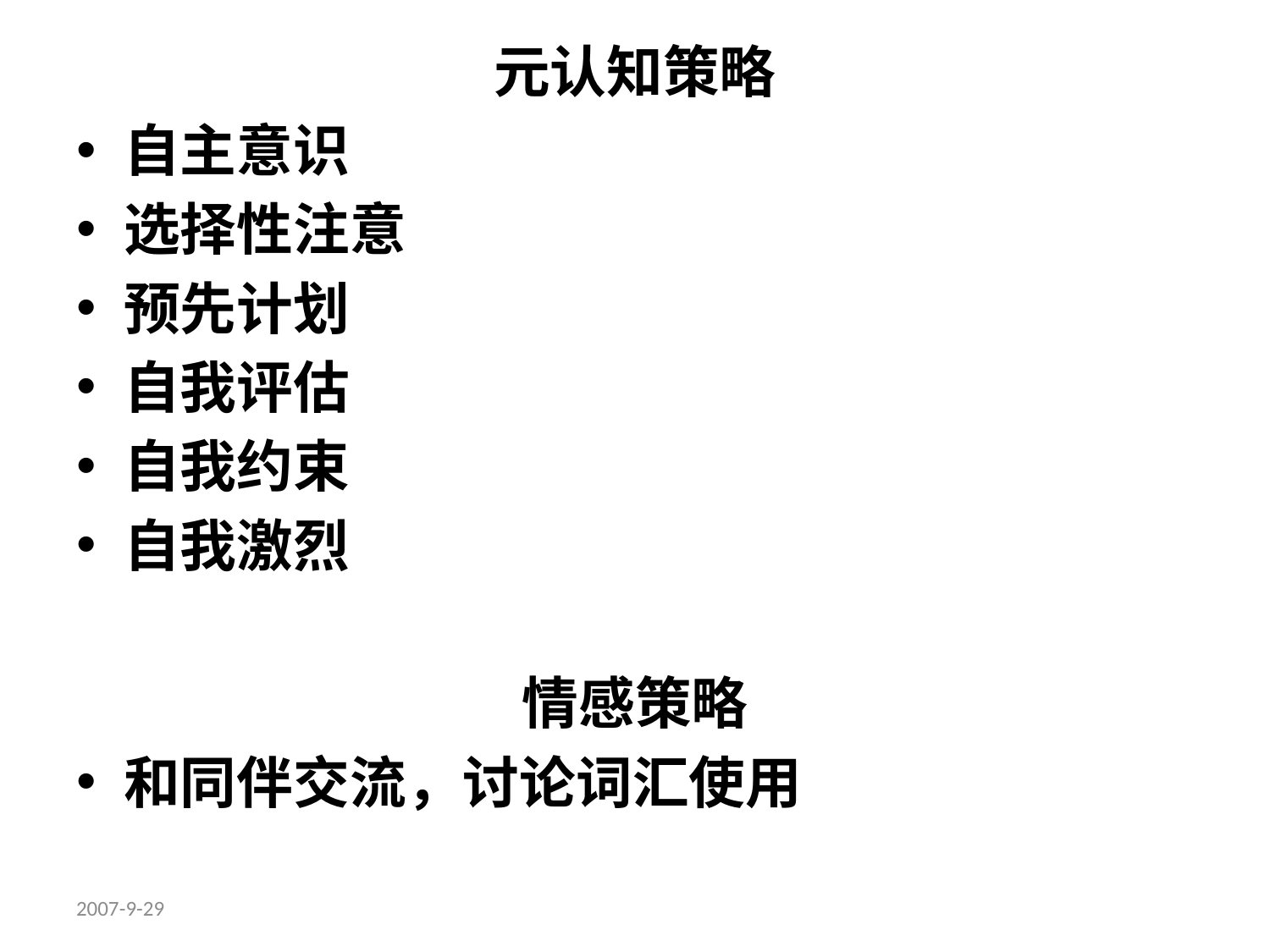

元认知策略
自主意识
选择性注意
预先计划
自我评估
自我约束
自我激烈

情感策略
和同伴交流，讨论词汇使用

#
2007-9-29